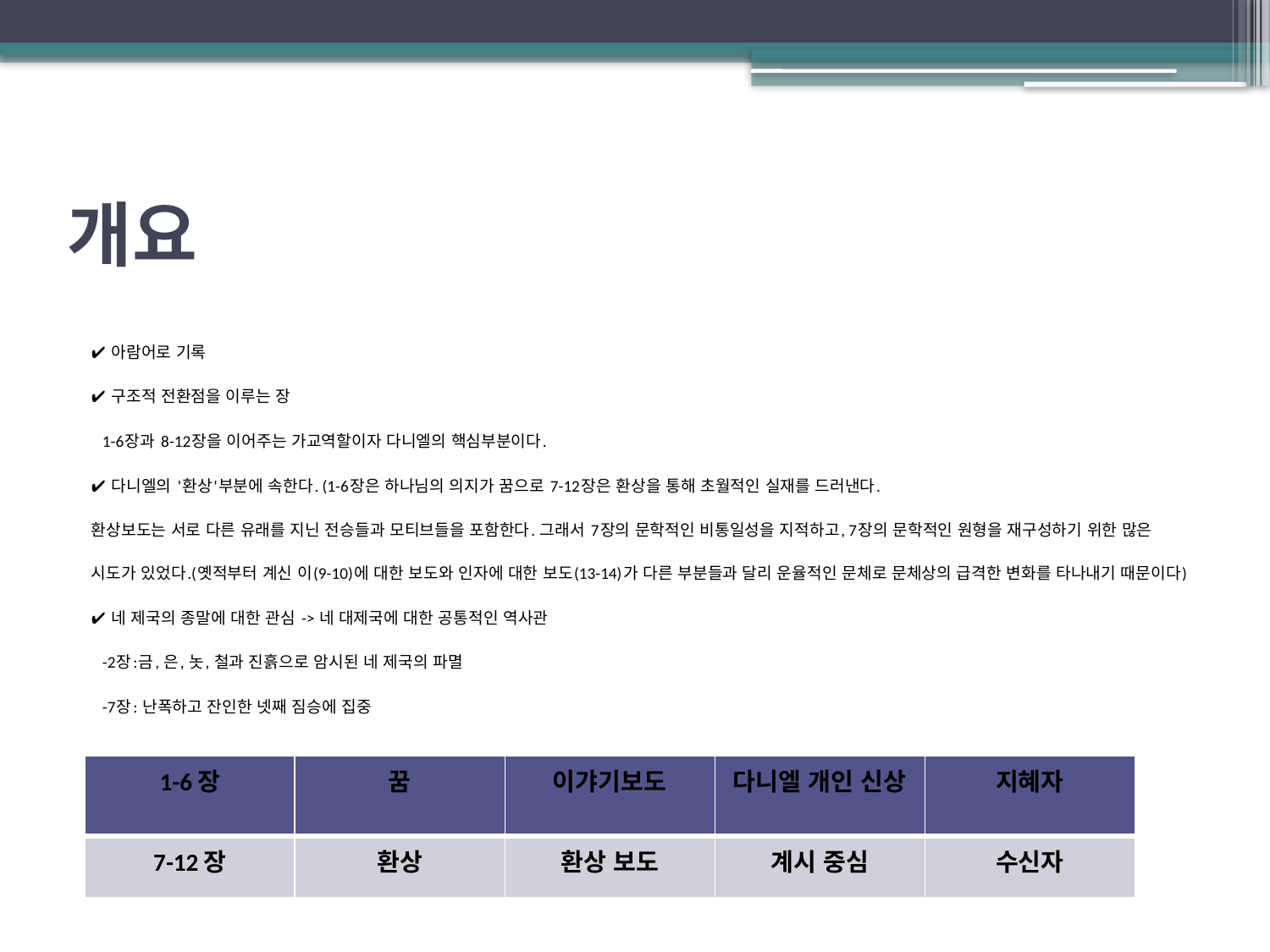

# 개요
✔ 아람어로 기록
✔ 구조적 전환점을 이루는 장
   1-6장과 8-12장을 이어주는 가교역할이자 다니엘의 핵심부분이다.
✔ 다니엘의 '환상'부분에 속한다. (1-6장은 하나님의 의지가 꿈으로 7-12장은 환상을 통해 초월적인 실재를 드러낸다.
환상보도는 서로 다른 유래를 지닌 전승들과 모티브들을 포함한다. 그래서 7장의 문학적인 비통일성을 지적하고, 7장의 문학적인 원형을 재구성하기 위한 많은 시도가 있었다.(옛적부터 계신 이(9-10)에 대한 보도와 인자에 대한 보도(13-14)가 다른 부분들과 달리 운율적인 문체로 문체상의 급격한 변화를 타나내기 때문이다)
✔ 네 제국의 종말에 대한 관심 -> 네 대제국에 대한 공통적인 역사관
   -2장:금, 은, 놋, 철과 진흙으로 암시된 네 제국의 파멸
   -7장: 난폭하고 잔인한 넷째 짐승에 집중

-1-6장: 하나님의 의지가 꿈으로 / '이야기-보도'/ 궁중설화의 성격/ 다니엘 개인 신상/ 해몽의 증력을 지닌 지혜자
 7-12장: 초월적인 실재가 환상으로 /'환상- 보도' / 환상의 수신자/ 대제국왕들이 훨씬 더 적대적으로 묘사
| 1-6장 | 꿈 | 이갸기보도 | 다니엘 개인 신상 | 지혜자 |
| --- | --- | --- | --- | --- |
| 7-12장 | 환상 | 환상 보도 | 계시 중심 | 수신자 |